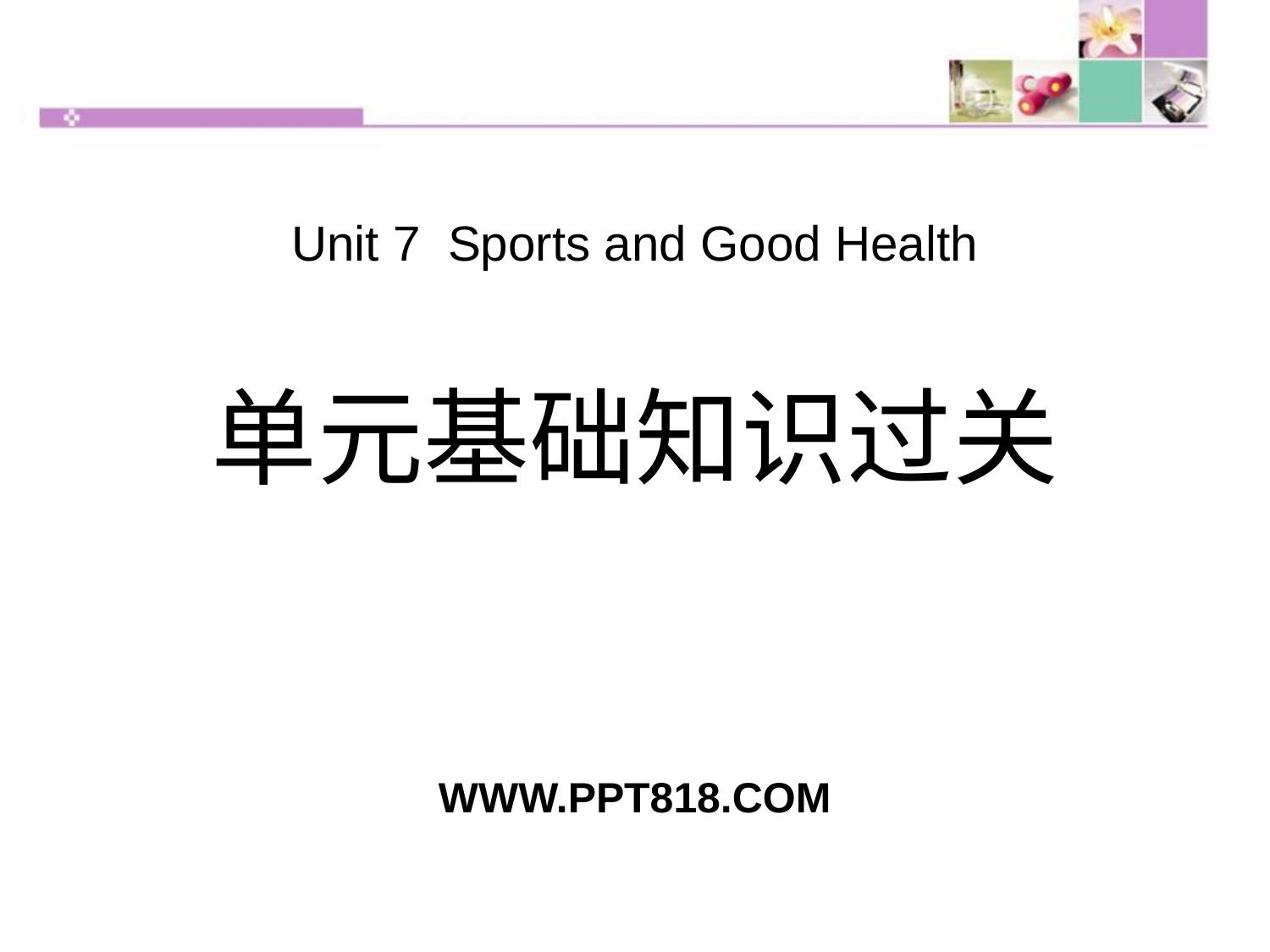

Unit 7  Sports and Good Health
单元基础知识过关
WWW.PPT818.COM